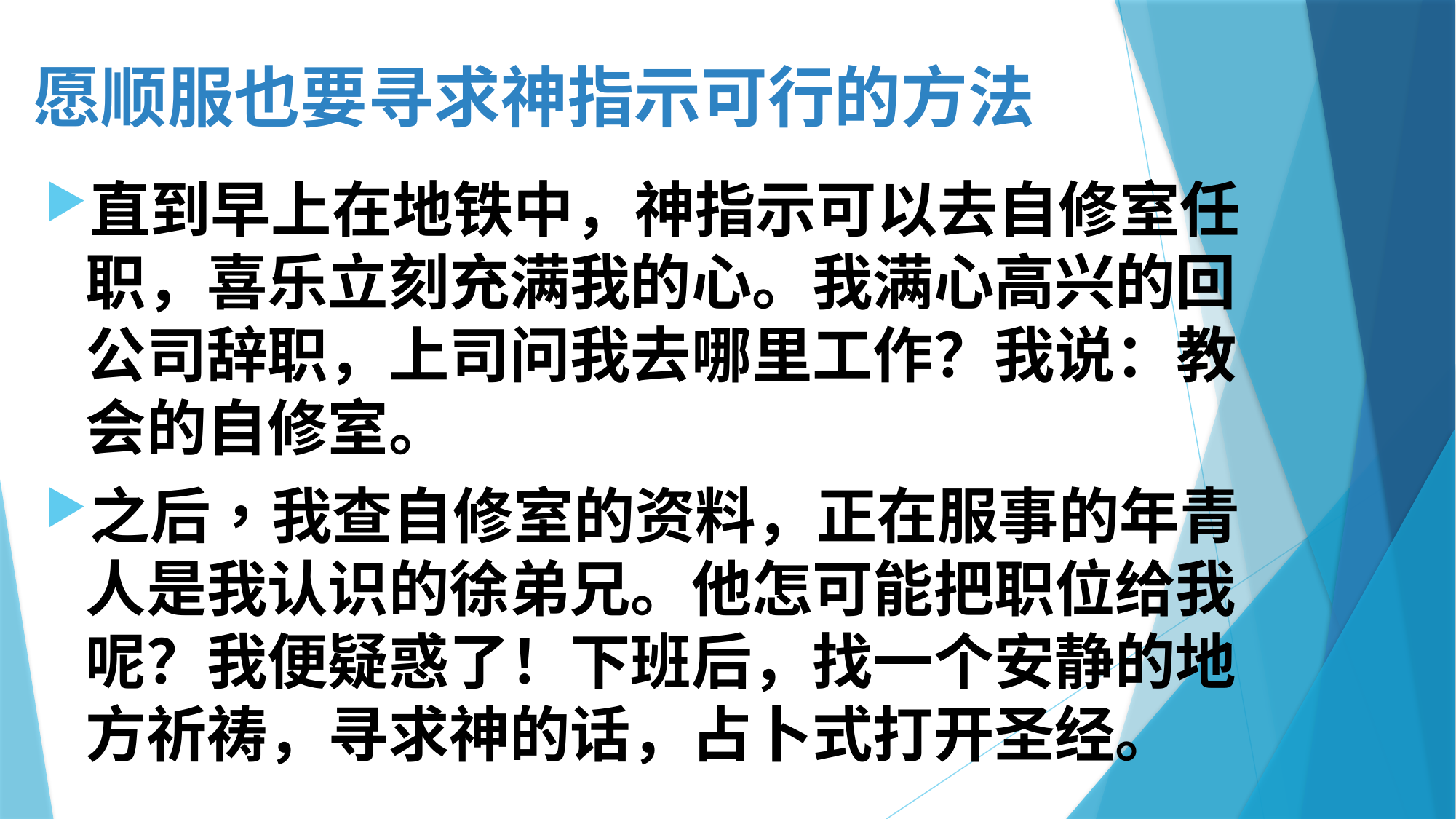

# 愿顺服也要寻求神指示可行的方法
直到早上在地铁中，神指示可以去自修室任职，喜乐立刻充满我的心。我满心高兴的回公司辞职，上司问我去哪里工作？我说：教会的自修室。
之后，我查自修室的资料，正在服事的年青人是我认识的徐弟兄。他怎可能把职位给我呢？我便疑惑了！下班后，找一个安静的地方祈祷，寻求神的话，占卜式打开圣经。